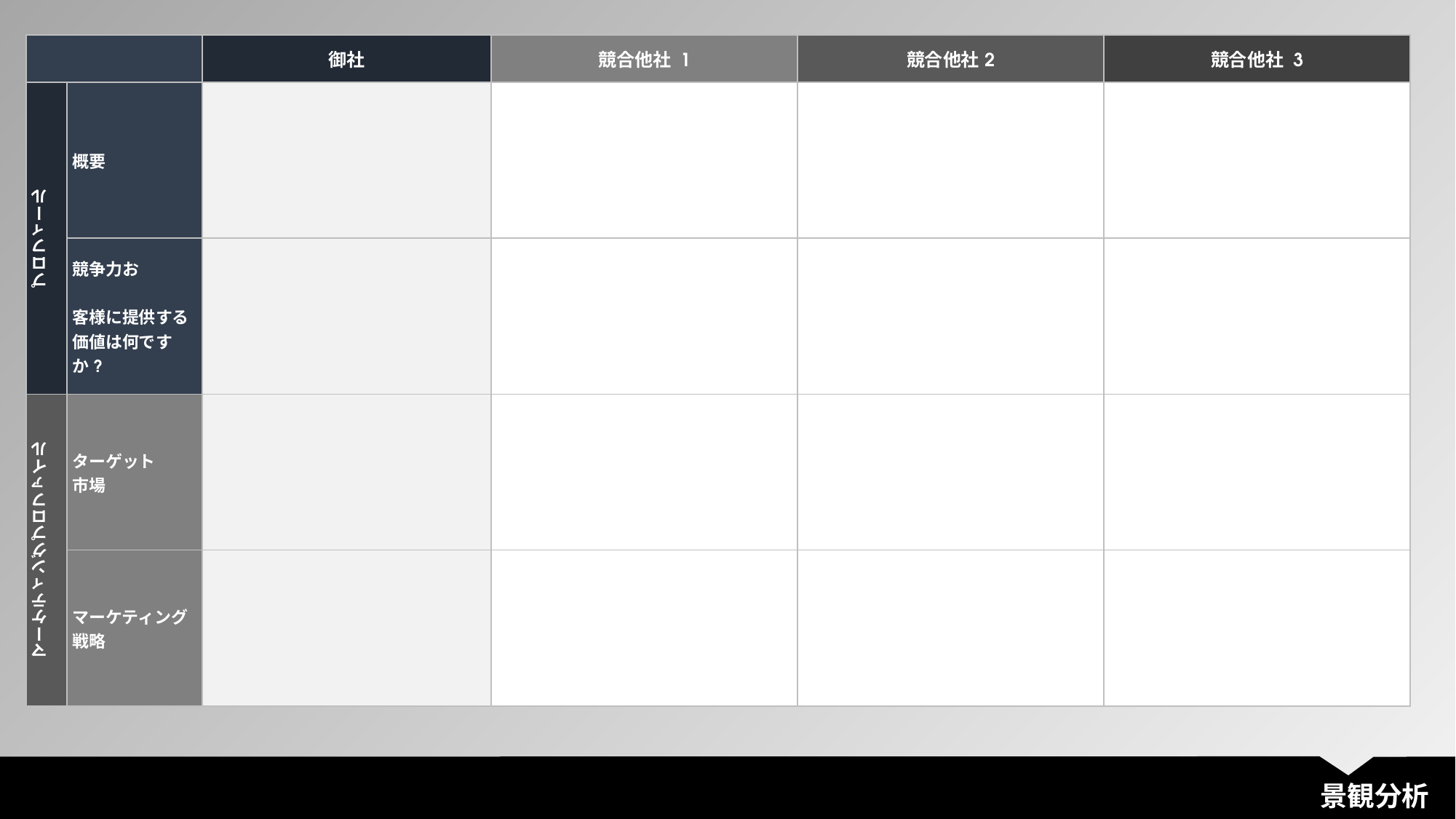

|  |  | 御社 | 競合他社 1 | 競合他社2 | 競合他社 3 |
| --- | --- | --- | --- | --- | --- |
| プロフィール | 概要 |  |  |  |  |
|  | 競争力お 客様に提供する価値は何ですか? |  |  |  |  |
| マーケティングプロファイル | ターゲット 市場 |  |  |  |  |
|  | マーケティング戦略 |  |  |  |  |

景観分析